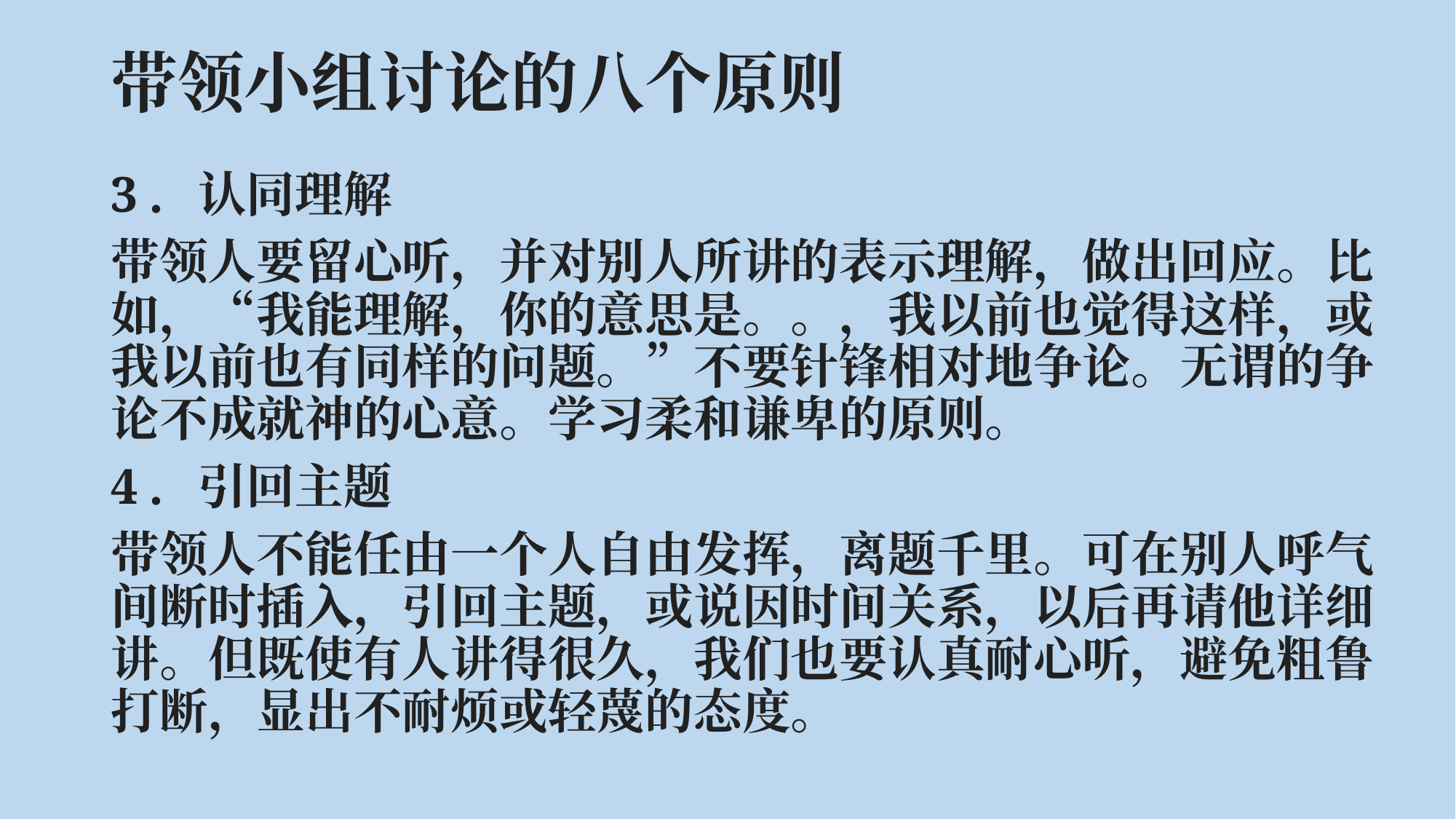

# 带领小组讨论的八个原则
3．认同理解
带领人要留心听，并对别人所讲的表示理解，做出回应。比如，“我能理解，你的意思是。。，我以前也觉得这样，或我以前也有同样的问题。”不要针锋相对地争论。无谓的争论不成就神的心意。学习柔和谦卑的原则。
4．引回主题
带领人不能任由一个人自由发挥，离题千里。可在别人呼气间断时插入，引回主题，或说因时间关系，以后再请他详细讲。但既使有人讲得很久，我们也要认真耐心听，避免粗鲁打断，显出不耐烦或轻蔑的态度。